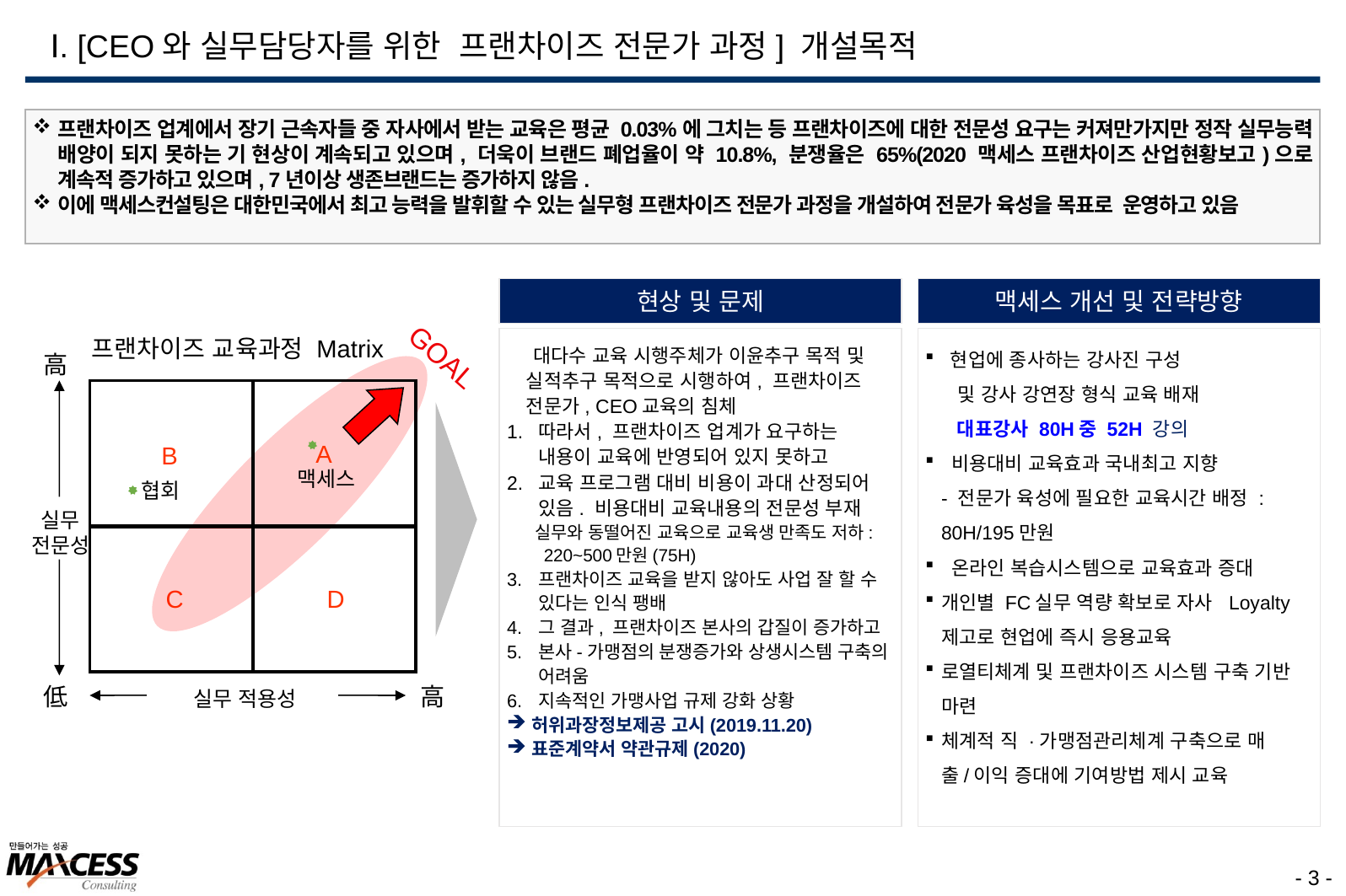

Ⅰ. [CEO와 실무담당자를 위한  프랜차이즈 전문가 과정] 개설목적
프랜차이즈 업계에서 장기 근속자들 중 자사에서 받는 교육은 평균 0.03%에 그치는 등 프랜차이즈에 대한 전문성 요구는 커져만가지만 정작 실무능력 배양이 되지 못하는 기 현상이 계속되고 있으며, 더욱이 브랜드 폐업율이 약 10.8%, 분쟁율은 65%(2020 맥세스 프랜차이즈 산업현황보고)으로 계속적 증가하고 있으며, 7년이상 생존브랜드는 증가하지 않음.
이에 맥세스컨설팅은 대한민국에서 최고 능력을 발휘할 수 있는 실무형 프랜차이즈 전문가 과정을 개설하여 전문가 육성을 목표로  운영하고 있음
현상 및 문제
    대다수 교육 시행주체가 이윤추구 목적 및 실적추구 목적으로 시행하여, 프랜차이즈 전문가, CEO교육의 침체
따라서, 프랜차이즈 업계가 요구하는 내용이 교육에 반영되어 있지 못하고
교육 프로그램 대비 비용이 과대 산정되어 있음. 비용대비 교육내용의 전문성 부재
     실무와 동떨어진 교육으로 교육생 만족도 저하: 220~500만원(75H)
프랜차이즈 교육을 받지 않아도 사업 잘 할 수 있다는 인식 팽배
그 결과, 프랜차이즈 본사의 갑질이 증가하고
본사-가맹점의 분쟁증가와 상생시스템 구축의 어려움
지속적인 가맹사업 규제 강화 상황
허위과장정보제공 고시(2019.11.20)
표준계약서 약관규제(2020)
맥세스 개선 및 전략방향
 현업에 종사하는 강사진 구성
   및 강사 강연장 형식 교육 배재
     대표강사 80H중 52H 강의
 비용대비 교육효과 국내최고 지향
- 전문가 육성에 필요한 교육시간 배정 : 80H/195만원
 온라인 복습시스템으로 교육효과 증대
개인별 FC실무 역량 확보로 자사  Loyalty 제고로 현업에 즉시 응용교육
로열티체계 및 프랜차이즈 시스템 구축 기반 마련
체계적 직 ·가맹점관리체계 구축으로 매출/이익 증대에 기여방법 제시 교육
GOAL

프랜차이즈 교육과정 Matrix
高

A
B

맥세스
협회

실무
전문성

C
D
低
高
실무 적용성

- 3 -